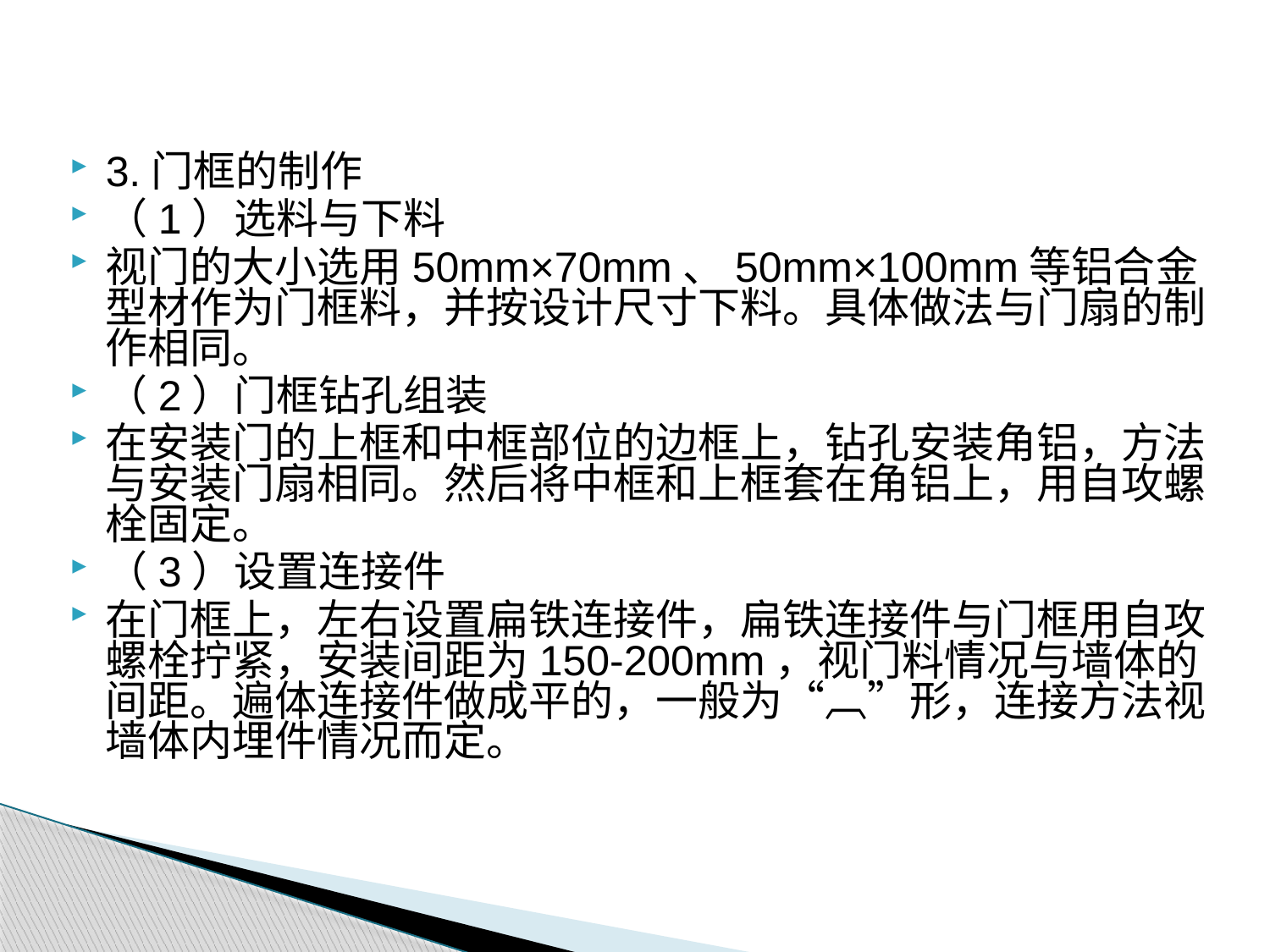

3.门框的制作
（1）选料与下料
视门的大小选用50mm×70mm、50mm×100mm等铝合金型材作为门框料，并按设计尺寸下料。具体做法与门扇的制作相同。
（2）门框钻孔组装
在安装门的上框和中框部位的边框上，钻孔安装角铝，方法与安装门扇相同。然后将中框和上框套在角铝上，用自攻螺栓固定。
（3）设置连接件
在门框上，左右设置扁铁连接件，扁铁连接件与门框用自攻螺栓拧紧，安装间距为150-200mm，视门料情况与墙体的间距。遍体连接件做成平的，一般为“︹”形，连接方法视墙体内埋件情况而定。